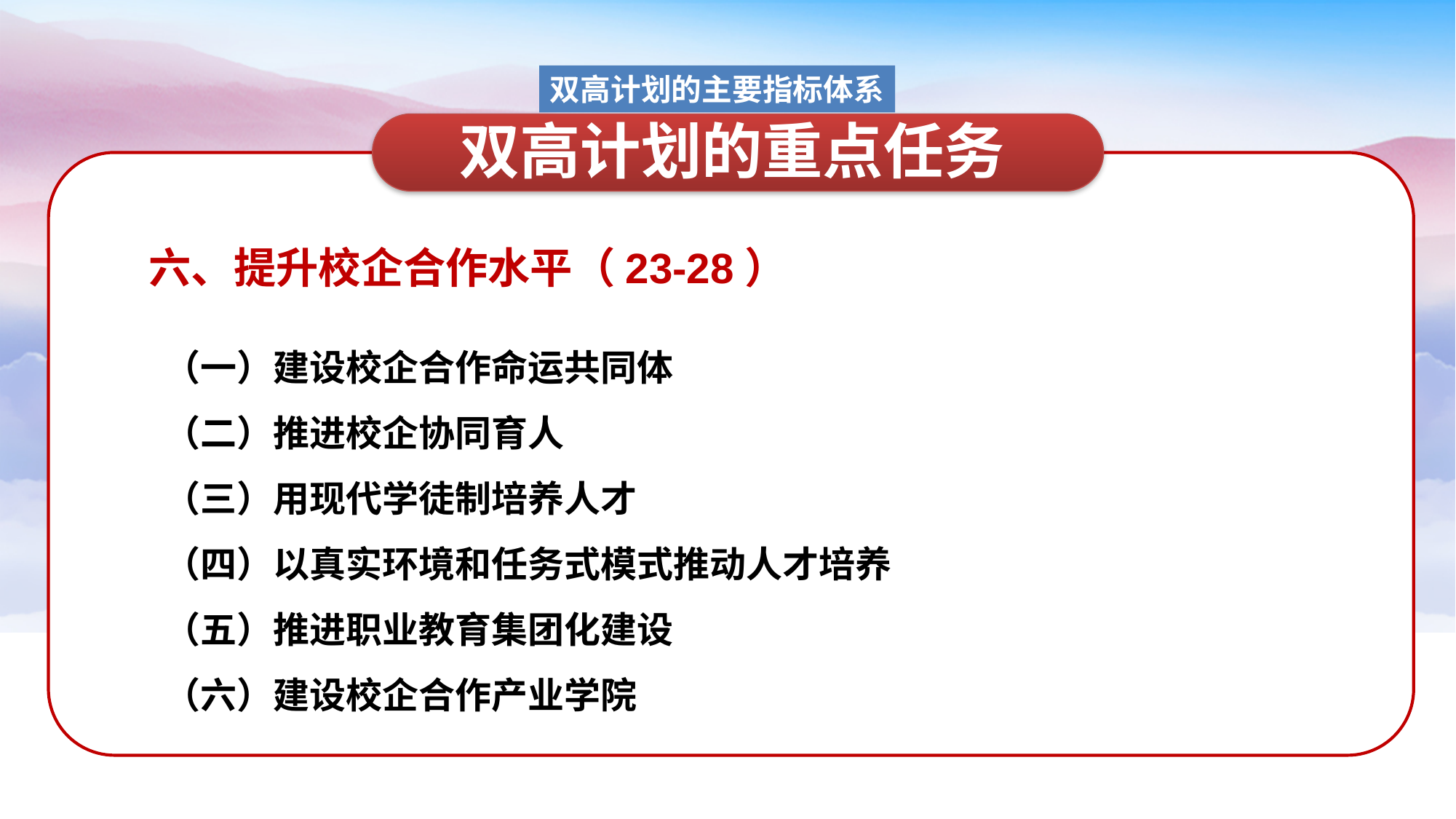

双高计划的主要指标体系
双高计划的重点任务

六、提升校企合作水平（23-28）
（一）建设校企合作命运共同体
（二）推进校企协同育人
（三）用现代学徒制培养人才
（四）以真实环境和任务式模式推动人才培养
（五）推进职业教育集团化建设
（六）建设校企合作产业学院